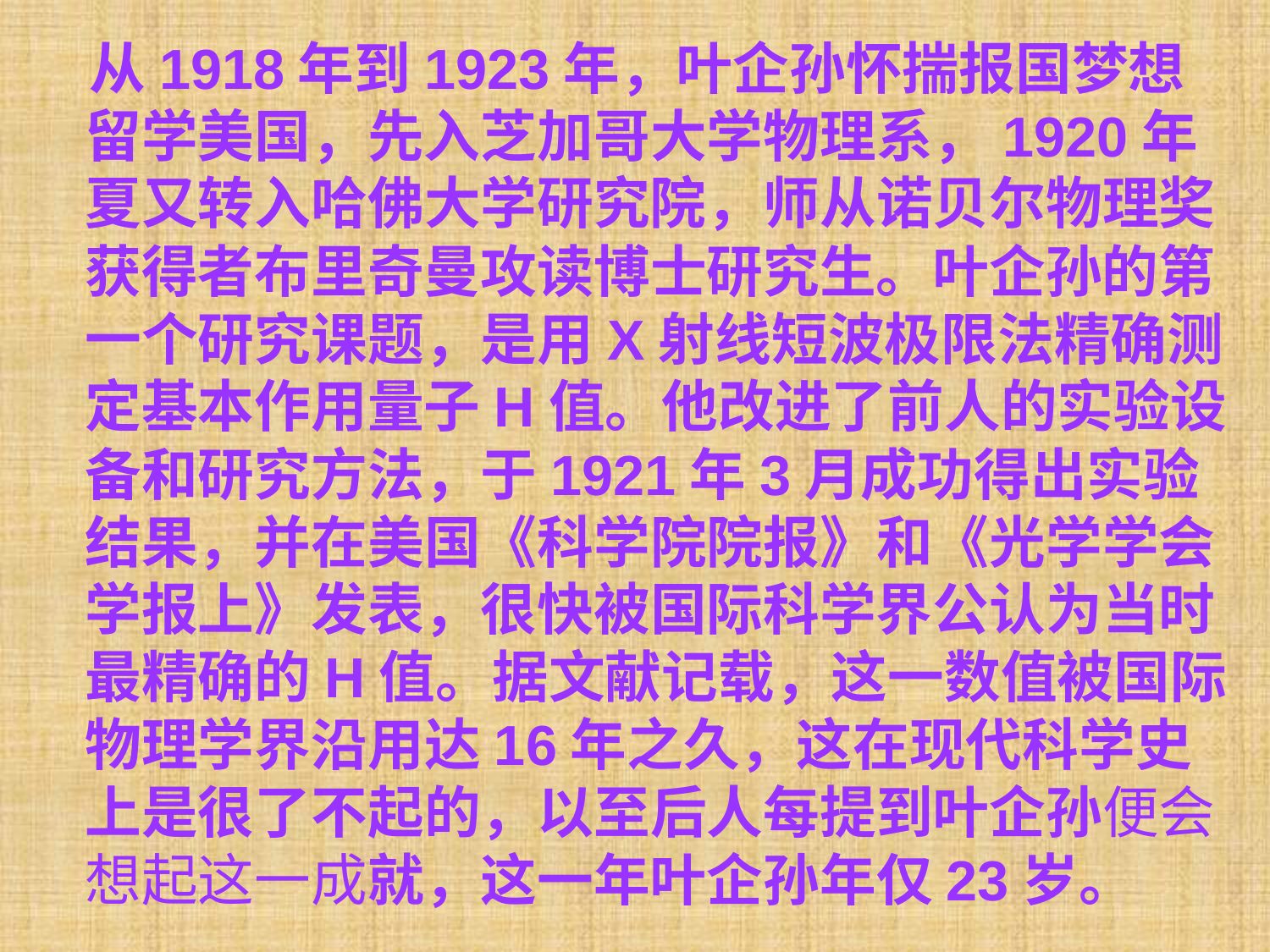

从1918年到1923年，叶企孙怀揣报国梦想留学美国，先入芝加哥大学物理系，1920年夏又转入哈佛大学研究院，师从诺贝尔物理奖获得者布里奇曼攻读博士研究生。叶企孙的第一个研究课题，是用X射线短波极限法精确测定基本作用量子H值。他改进了前人的实验设备和研究方法，于1921年3月成功得出实验结果，并在美国《科学院院报》和《光学学会学报上》发表，很快被国际科学界公认为当时最精确的H值。据文献记载，这一数值被国际物理学界沿用达16年之久，这在现代科学史上是很了不起的，以至后人每提到叶企孙便会想起这一成就，这一年叶企孙年仅23岁。